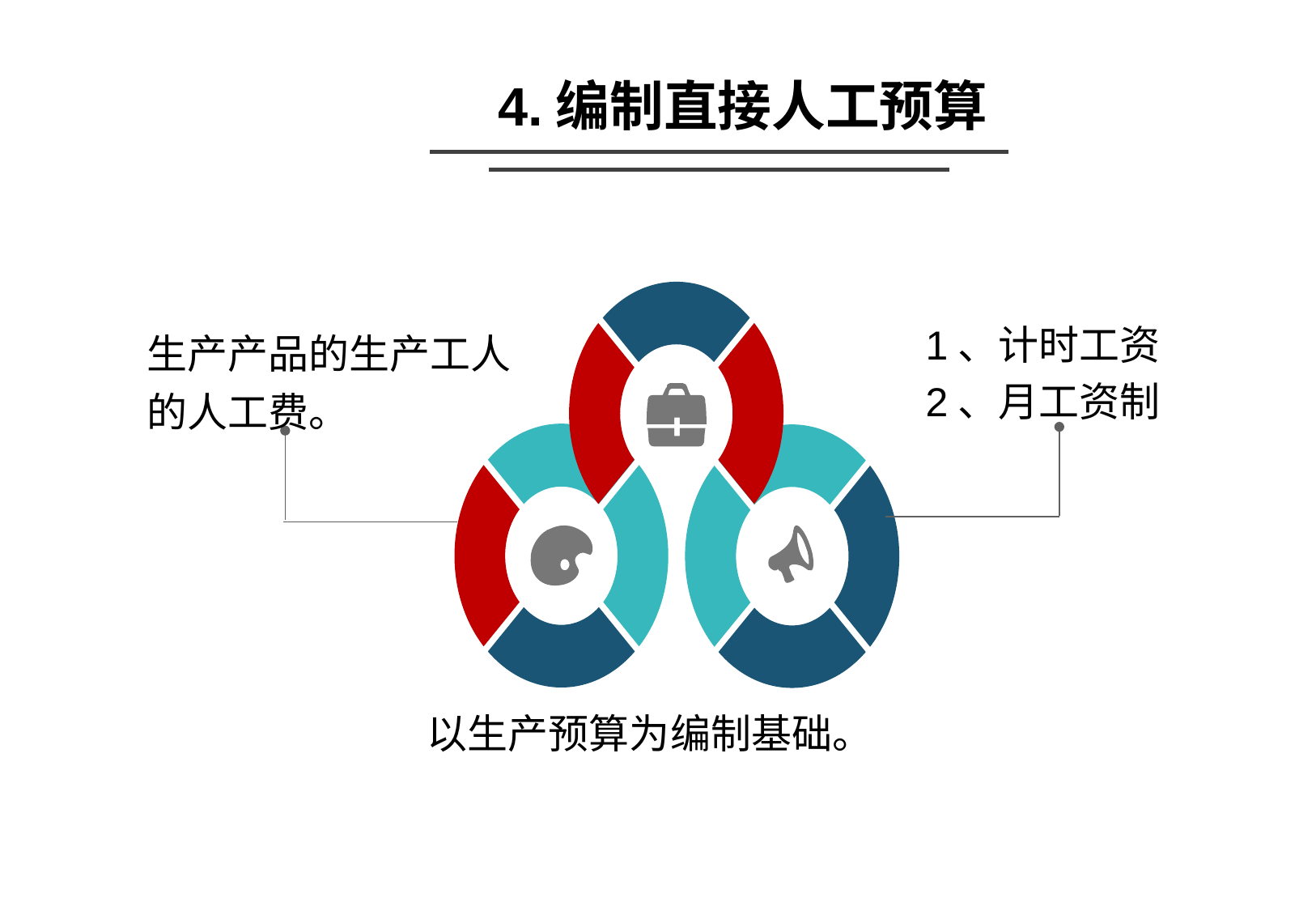

4.编制直接人工预算

生产产品的生产工人的人工费。
1、计时工资
2、月工资制

以生产预算为编制基础。